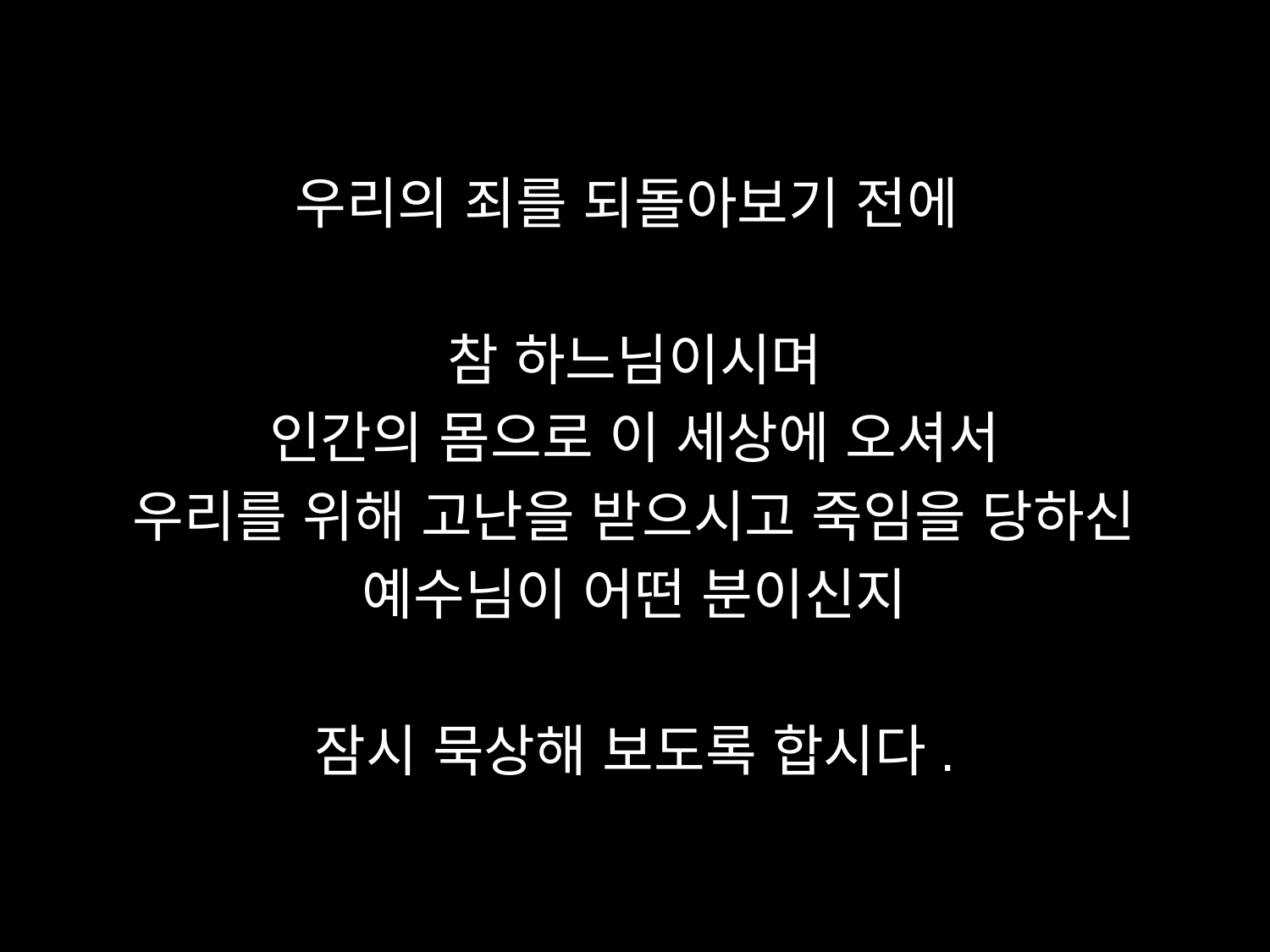

우리의 죄를 되돌아보기 전에

참 하느님이시며
인간의 몸으로 이 세상에 오셔서
우리를 위해 고난을 받으시고 죽임을 당하신
예수님이 어떤 분이신지

잠시 묵상해 보도록 합시다.